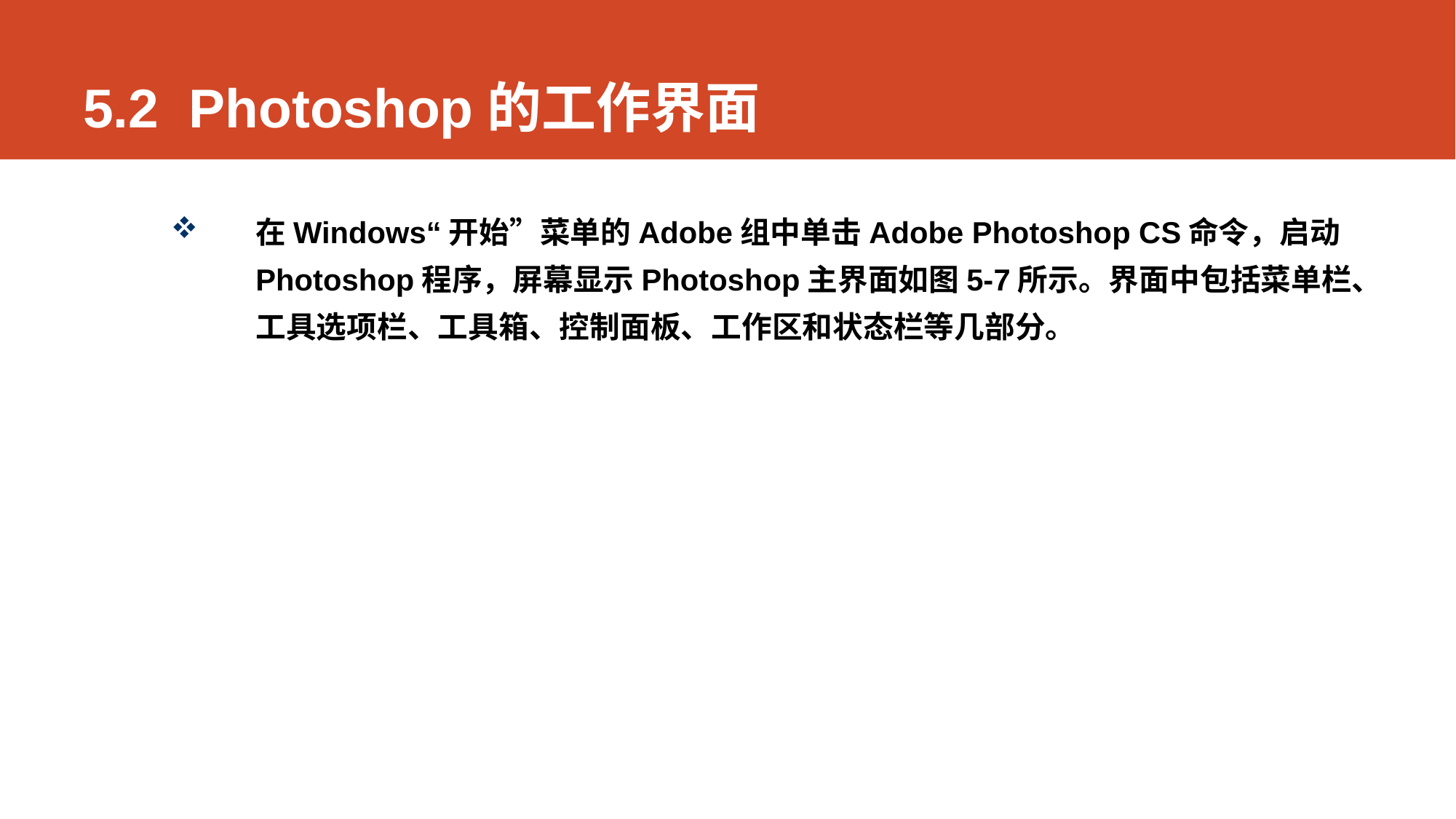

# 5.2  Photoshop的工作界面
在Windows“开始”菜单的Adobe组中单击Adobe Photoshop CS命令，启动 Photoshop程序，屏幕显示Photoshop主界面如图5-7所示。界面中包括菜单栏、工具选项栏、工具箱、控制面板、工作区和状态栏等几部分。